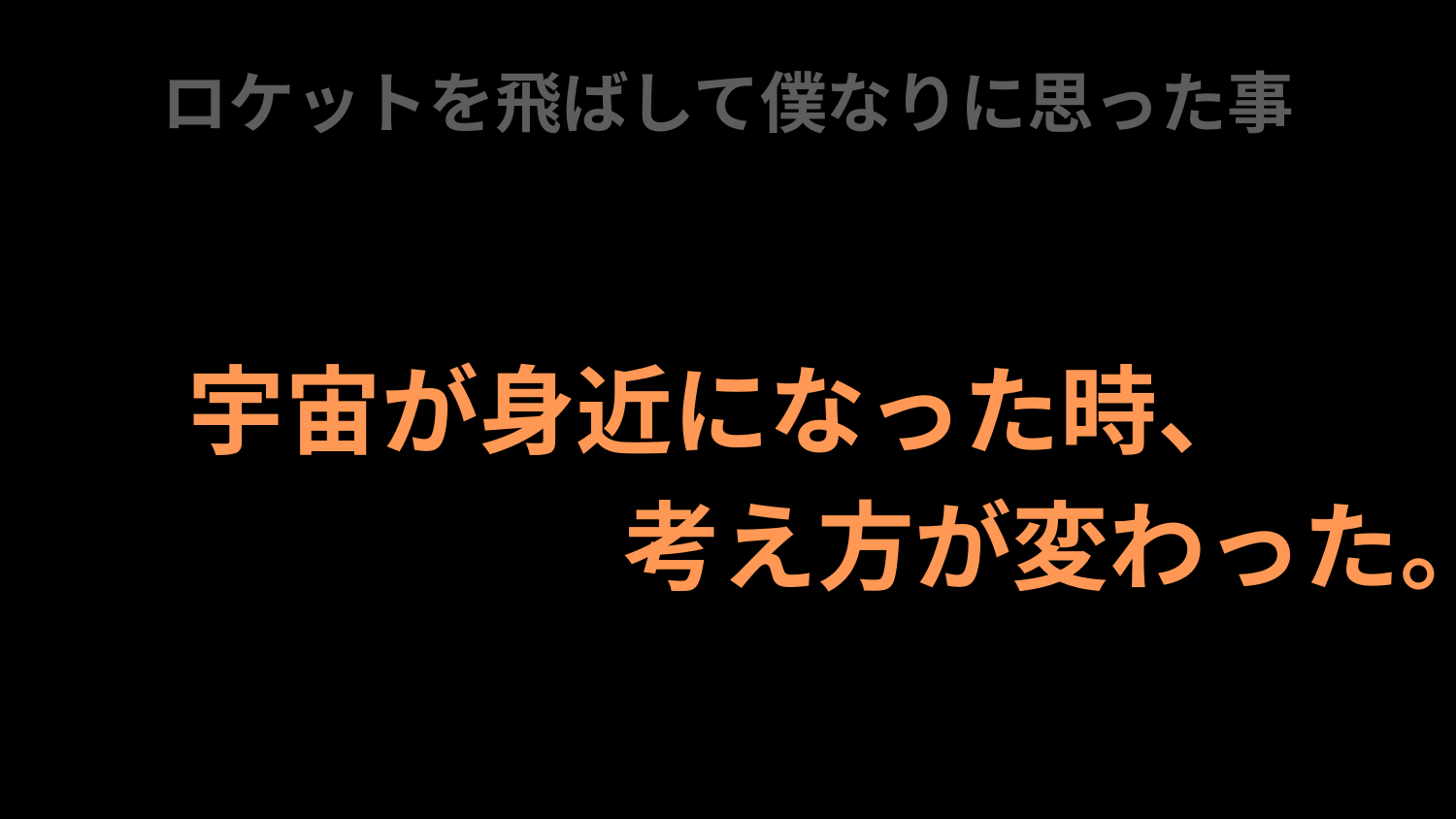

# ロケットを飛ばして僕なりに思った事

宇宙が身近になった時、
　　　　　　考え方が変わった。